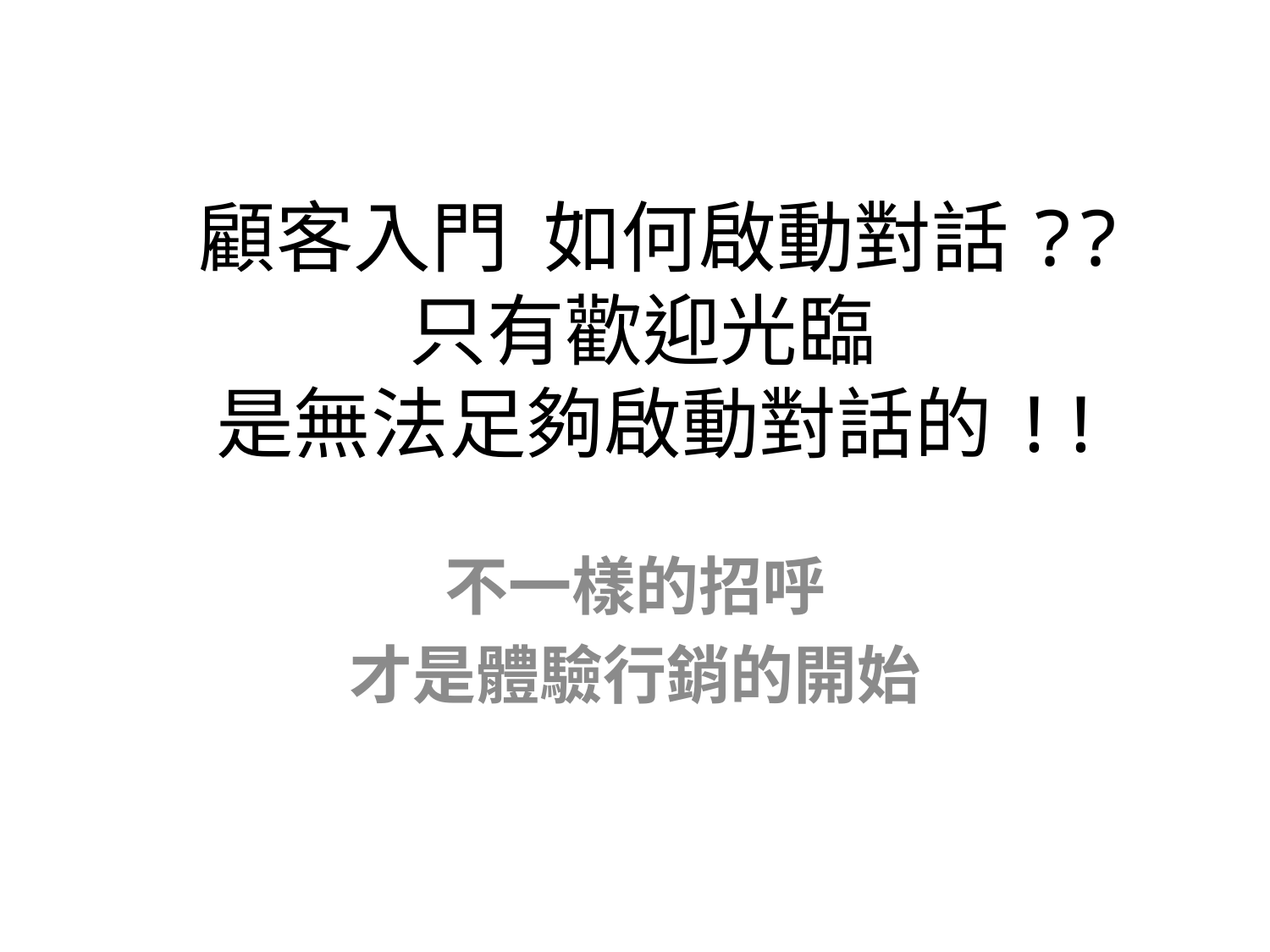

# 顧客入門  如何啟動對話?? 只有歡迎光臨 是無法足夠啟動對話的!!
不一樣的招呼
才是體驗行銷的開始